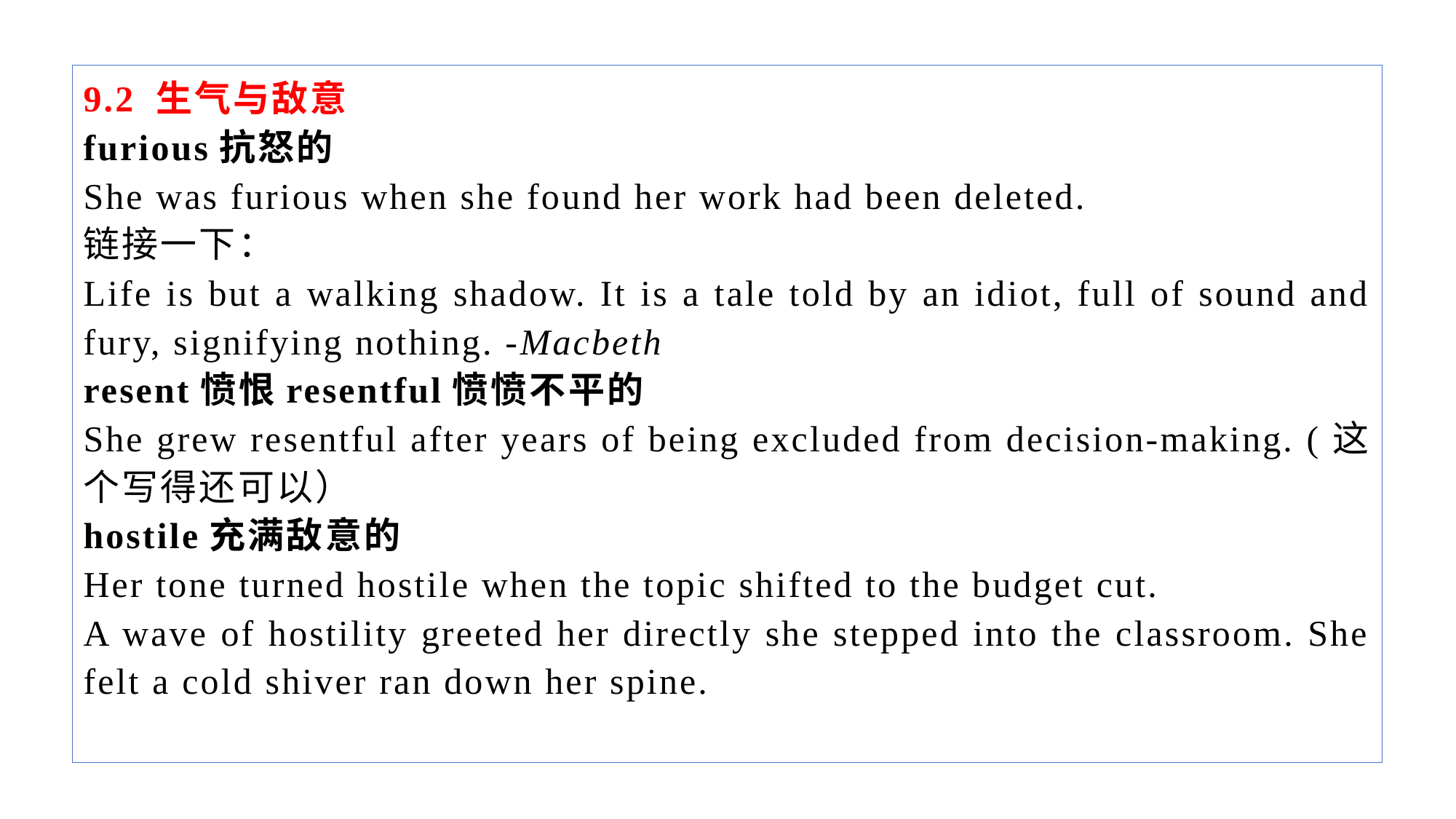

9.2 生气与敌意
furious抗怒的
She was furious when she found her work had been deleted.
链接一下：
Life is but a walking shadow. It is a tale told by an idiot, full of sound and fury, signifying nothing. -Macbeth
resent愤恨resentful愤愤不平的
She grew resentful after years of being excluded from decision-making. (这个写得还可以）
hostile充满敌意的
Her tone turned hostile when the topic shifted to the budget cut.
A wave of hostility greeted her directly she stepped into the classroom. She felt a cold shiver ran down her spine.